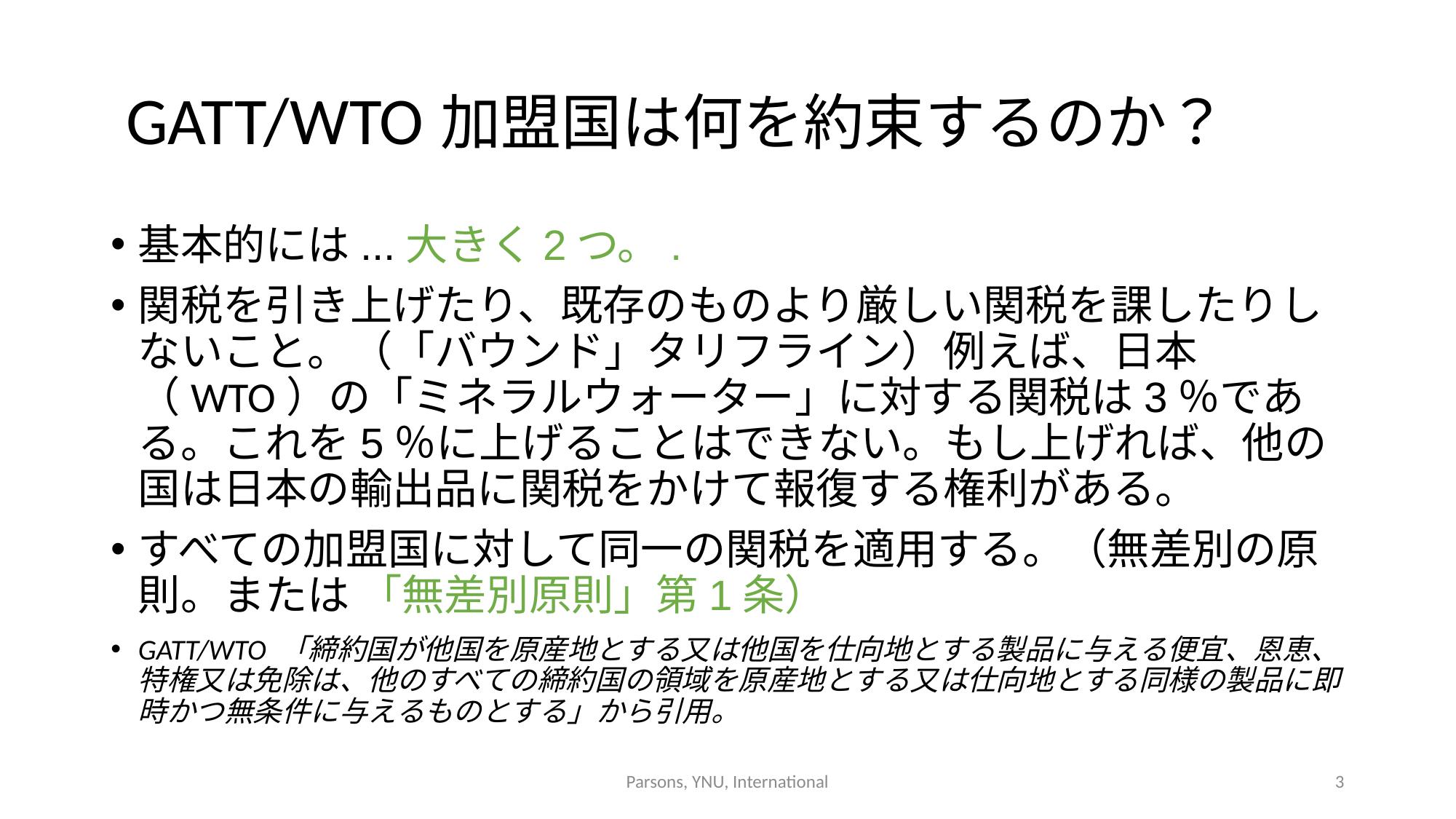

# GATT/WTO加盟国は何を約束するのか？
基本的には...大きく2つ。.
関税を引き上げたり、既存のものより厳しい関税を課したりしないこと。（「バウンド」タリフライン）例えば、日本（WTO）の「ミネラルウォーター」に対する関税は3％である。これを5％に上げることはできない。もし上げれば、他の国は日本の輸出品に関税をかけて報復する権利がある。
すべての加盟国に対して同一の関税を適用する。（無差別の原則。または 「無差別原則」第1条）
GATT/WTO 「締約国が他国を原産地とする又は他国を仕向地とする製品に与える便宜、恩恵、特権又は免除は、他のすべての締約国の領域を原産地とする又は仕向地とする同様の製品に即時かつ無条件に与えるものとする」から引用。

Parsons, YNU, International
3